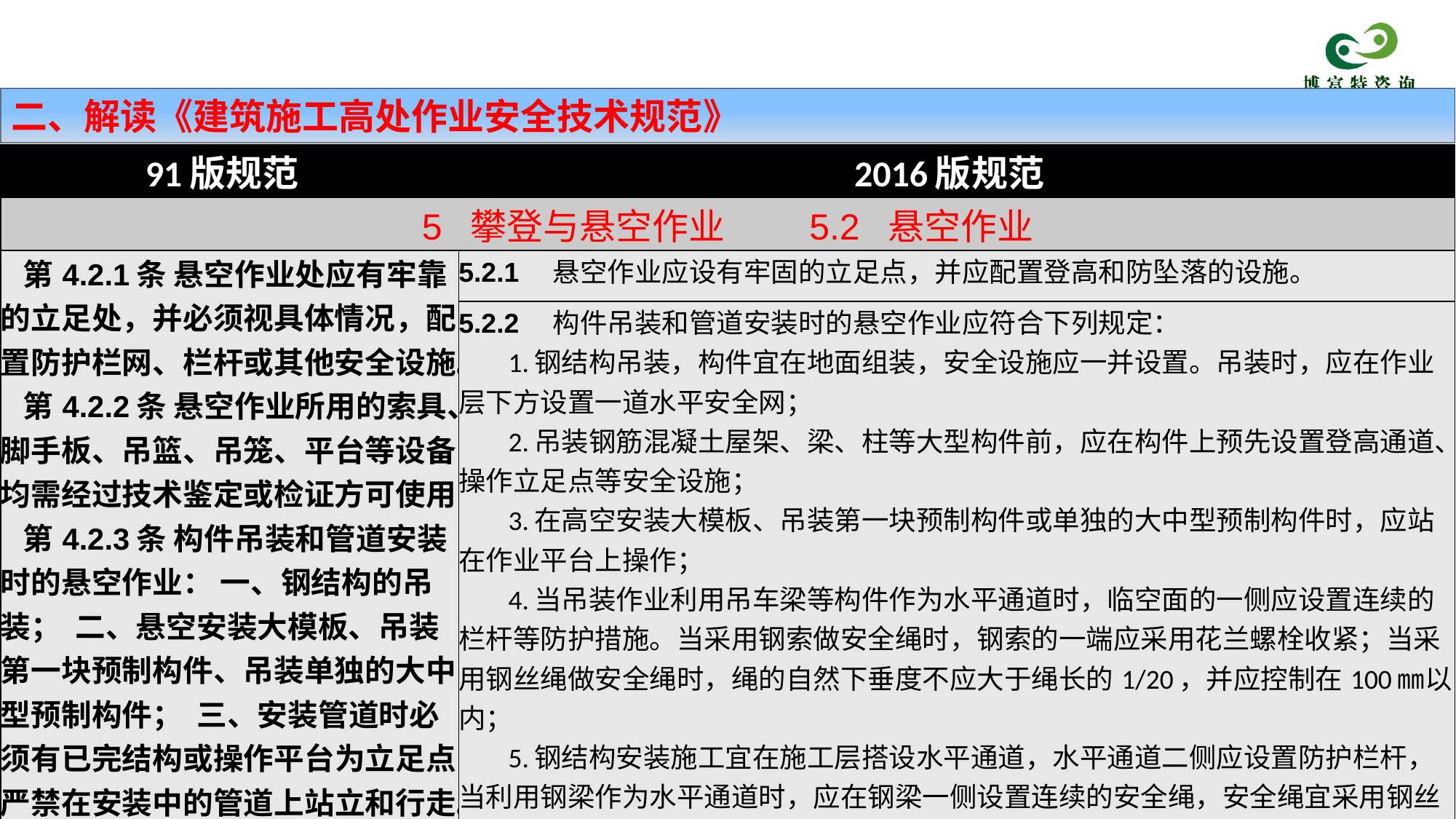

二、解读《建筑施工高处作业安全技术规范》
| 91版规范 | 2016版规范 |  |
| --- | --- | --- |
| 5 攀登与悬空作业 5.2 悬空作业 |  |  |
| 第4.2.1条 悬空作业处应有牢靠的立足处，并必须视具体情况，配置防护栏网、栏杆或其他安全设施。 第4.2.2条 悬空作业所用的索具、脚手板、吊篮、吊笼、平台等设备，均需经过技术鉴定或检证方可使用 第4.2.3条 构件吊装和管道安装时的悬空作业： 一、钢结构的吊装； 二、悬空安装大模板、吊装第一块预制构件、吊装单独的大中型预制构件； 三、安装管道时必须有已完结构或操作平台为立足点，严禁在安装中的管道上站立和行走。 |  | 5.2.1　悬空作业应设有牢固的立足点，并应配置登高和防坠落的设施。 |
|  |  | 5.2.2　构件吊装和管道安装时的悬空作业应符合下列规定： 1.钢结构吊装，构件宜在地面组装，安全设施应一并设置。吊装时，应在作业层下方设置一道水平安全网； 2.吊装钢筋混凝土屋架、梁、柱等大型构件前，应在构件上预先设置登高通道、操作立足点等安全设施； 3.在高空安装大模板、吊装第一块预制构件或单独的大中型预制构件时，应站在作业平台上操作； 4.当吊装作业利用吊车梁等构件作为水平通道时，临空面的一侧应设置连续的栏杆等防护措施。当采用钢索做安全绳时，钢索的一端应采用花兰螺栓收紧；当采用钢丝绳做安全绳时，绳的自然下垂度不应大于绳长的1/20，并应控制在100㎜以内； 5.钢结构安装施工宜在施工层搭设水平通道，水平通道二侧应设置防护栏杆，当利用钢梁作为水平通道时，应在钢梁一侧设置连续的安全绳，安全绳宜采用钢丝绳； 6.钢结构、管道等安装施工的安全防护设施宜采用标准化、定型化产品。 |
|  |  | 5.2.3　严禁在未固定、无防护的构件及安装中的管道上作业或通行。 |